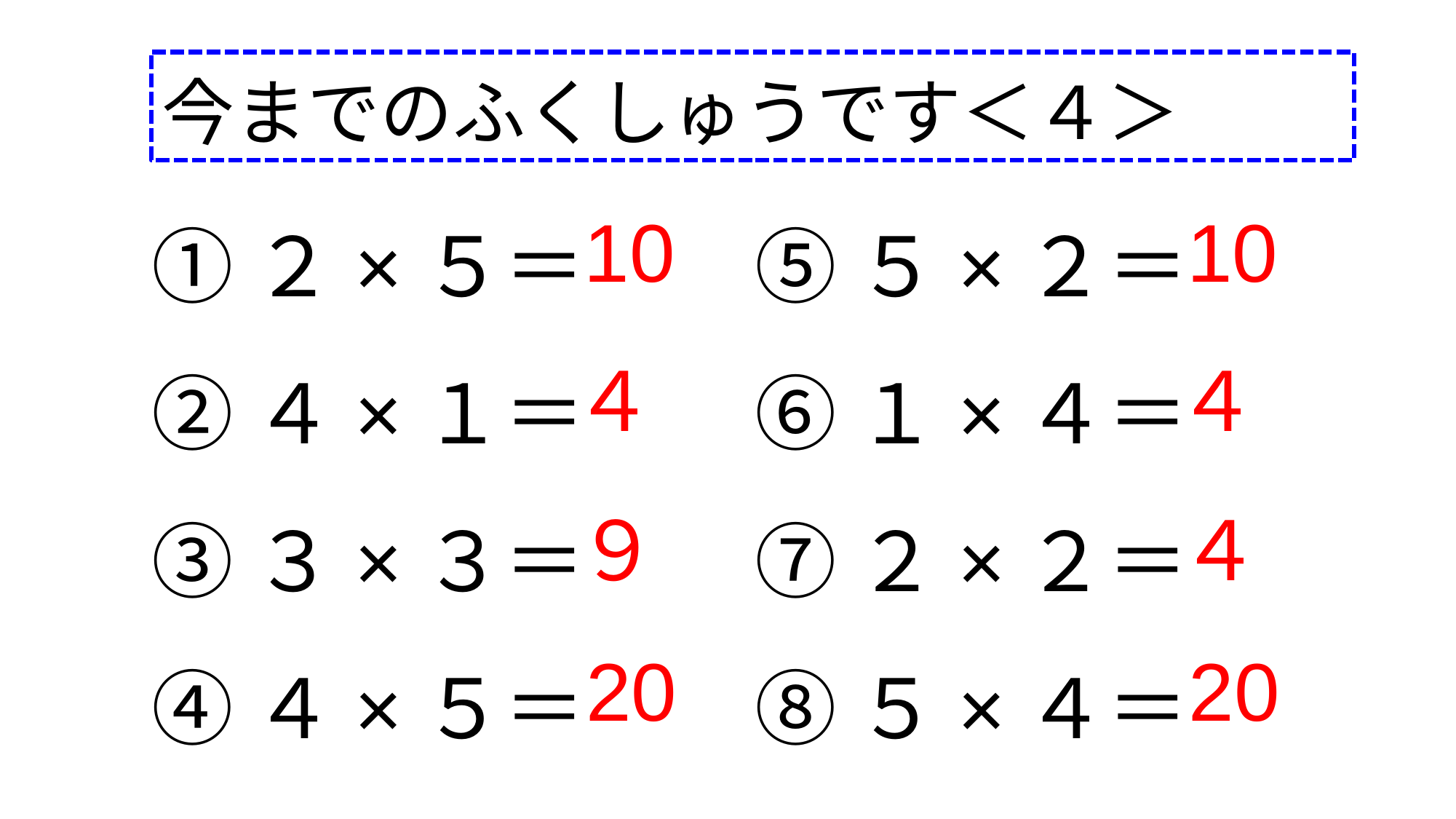

今までのふくしゅうです＜４＞
①２×５＝
②４×１＝
③３×３＝
④４×５＝
⑤５×２＝
⑥１×４＝
⑦２×２＝
⑧５×４＝
10
10
４
４
９
４
20
20